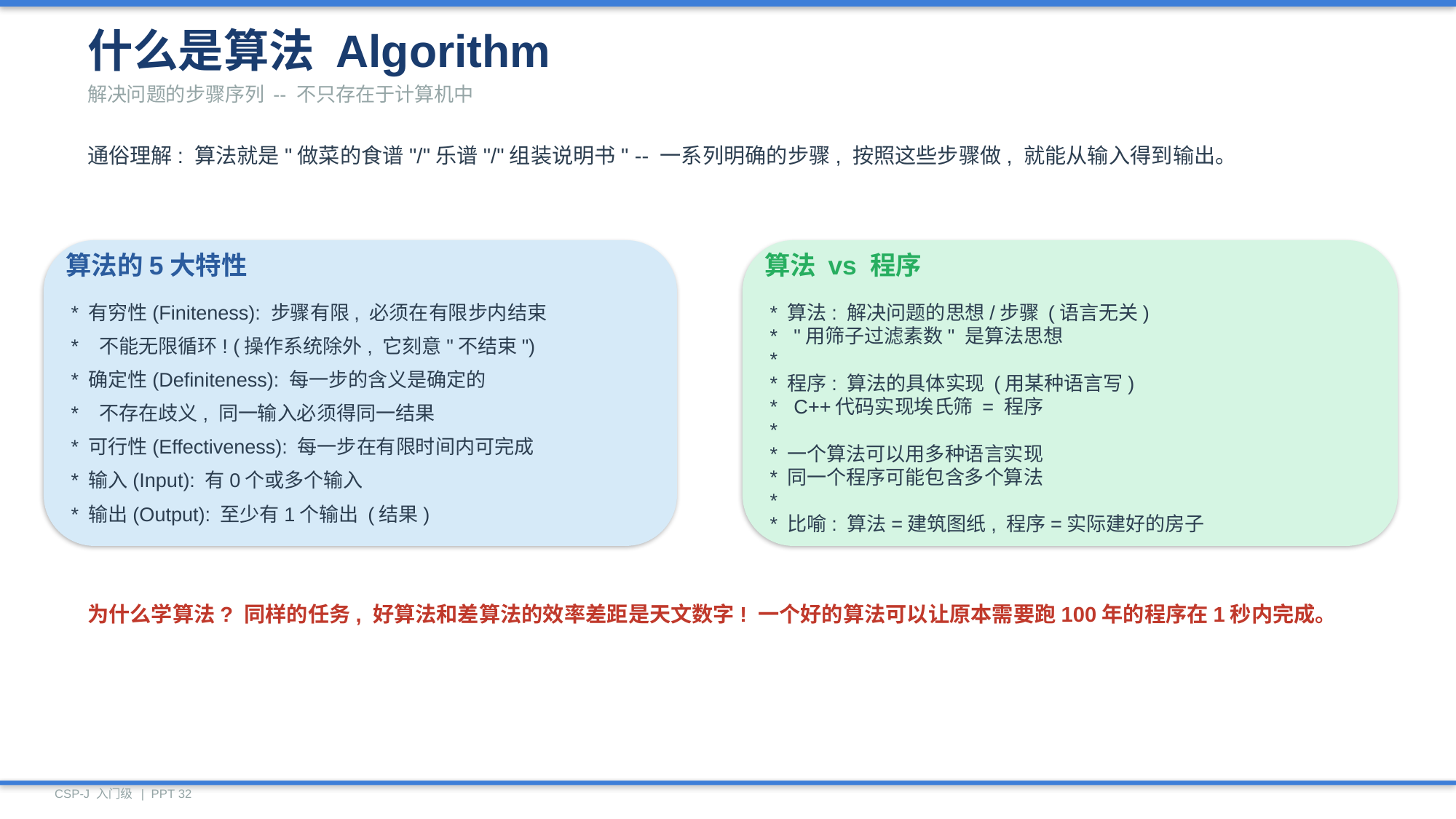

什么是算法 Algorithm
解决问题的步骤序列 -- 不只存在于计算机中
通俗理解: 算法就是"做菜的食谱"/"乐谱"/"组装说明书" -- 一系列明确的步骤, 按照这些步骤做, 就能从输入得到输出。

算法的5大特性
算法 vs 程序
* 有穷性(Finiteness): 步骤有限, 必须在有限步内结束
* 算法: 解决问题的思想/步骤 (语言无关)
*   "用筛子过滤素数" 是算法思想
*   不能无限循环! (操作系统除外, 它刻意"不结束")
*
* 确定性(Definiteness): 每一步的含义是确定的
* 程序: 算法的具体实现 (用某种语言写)
*   C++代码实现埃氏筛 = 程序
*   不存在歧义, 同一输入必须得同一结果
*
* 可行性(Effectiveness): 每一步在有限时间内可完成
* 一个算法可以用多种语言实现
* 同一个程序可能包含多个算法
* 输入(Input): 有0个或多个输入
*
* 输出(Output): 至少有1个输出 (结果)
* 比喻: 算法=建筑图纸, 程序=实际建好的房子
为什么学算法? 同样的任务, 好算法和差算法的效率差距是天文数字! 一个好的算法可以让原本需要跑100年的程序在1秒内完成。

CSP-J 入门级  |  PPT 32